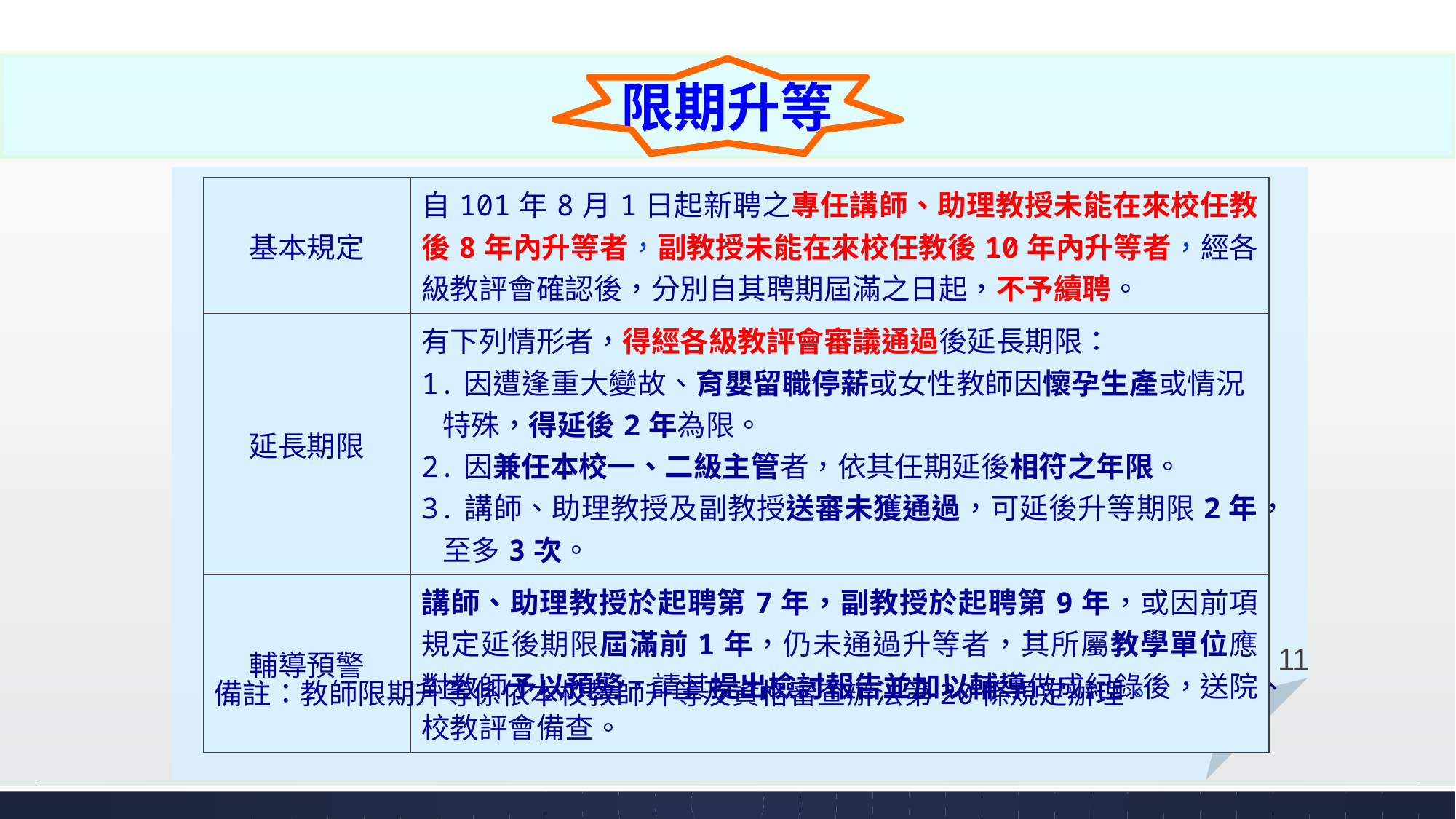

限期升等

|  |  |
| --- | --- |
|  |  |
|  |  |
|  |  |
| 基本規定 | 自101年8月1日起新聘之專任講師、助理教授未能在來校任教後8年內升等者，副教授未能在來校任教後10年內升等者，經各級教評會確認後，分別自其聘期屆滿之日起，不予續聘。 |
| --- | --- |
| 延長期限 | 有下列情形者，得經各級教評會審議通過後延長期限： 1.因遭逢重大變故、育嬰留職停薪或女性教師因懷孕生產或情況 特殊，得延後2年為限。 2.因兼任本校一、二級主管者，依其任期延後相符之年限。 3.講師、助理教授及副教授送審未獲通過，可延後升等期限2年， 至多3次。 |
| 輔導預警 | 講師、助理教授於起聘第7年，副教授於起聘第9年，或因前項規定延後期限屆滿前1年，仍未通過升等者，其所屬教學單位應對教師予以預警，請其提出檢討報告並加以輔導做成紀錄後，送院、校教評會備查。 |

#
11
備註：教師限期升等係依本校教師升等及資格審查辦法第20條規定辦理。